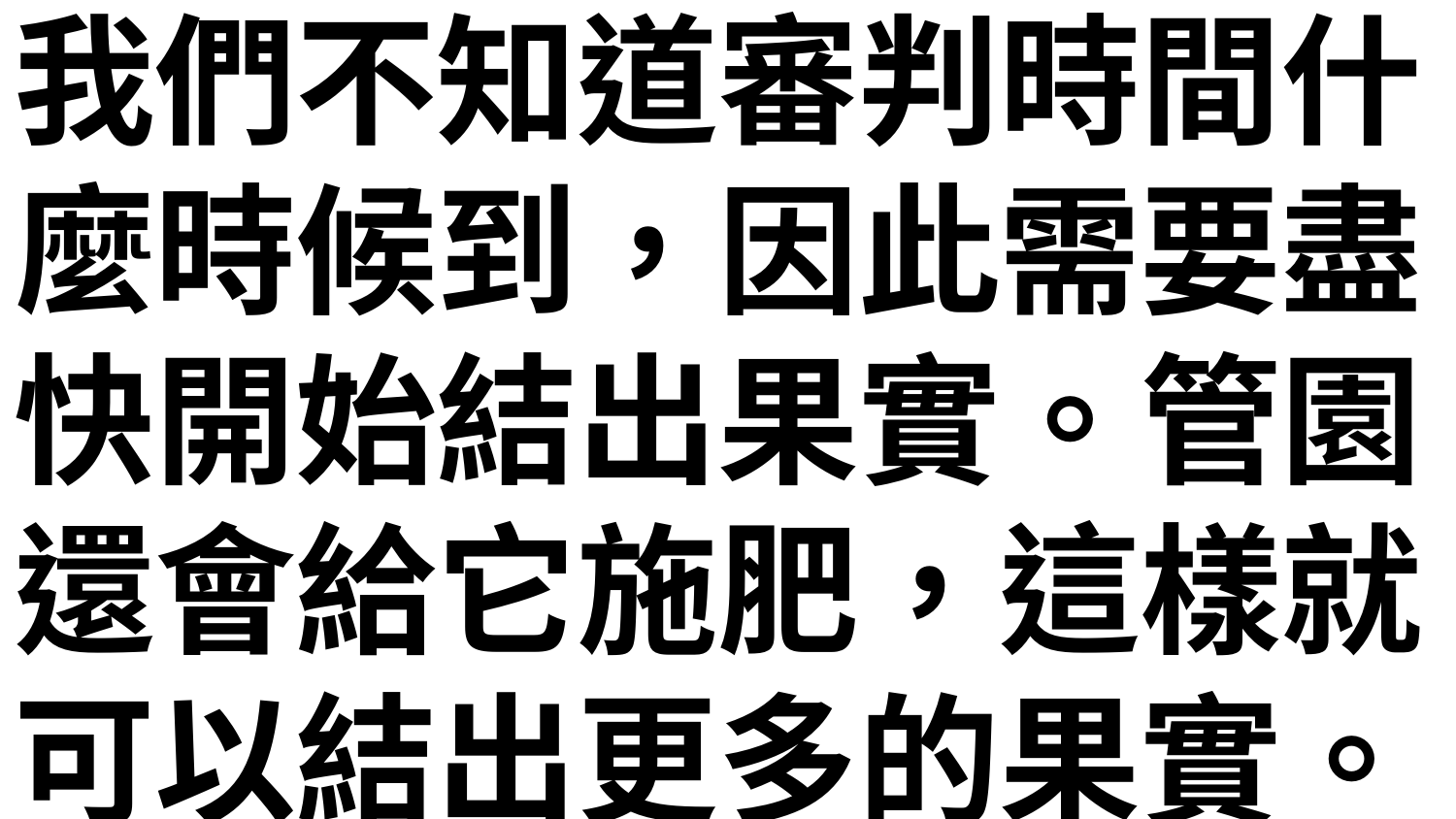

我們不知道審判時間什麼時候到，因此需要盡快開始結出果實。管園還會給它施肥，這樣就可以結出更多的果實。